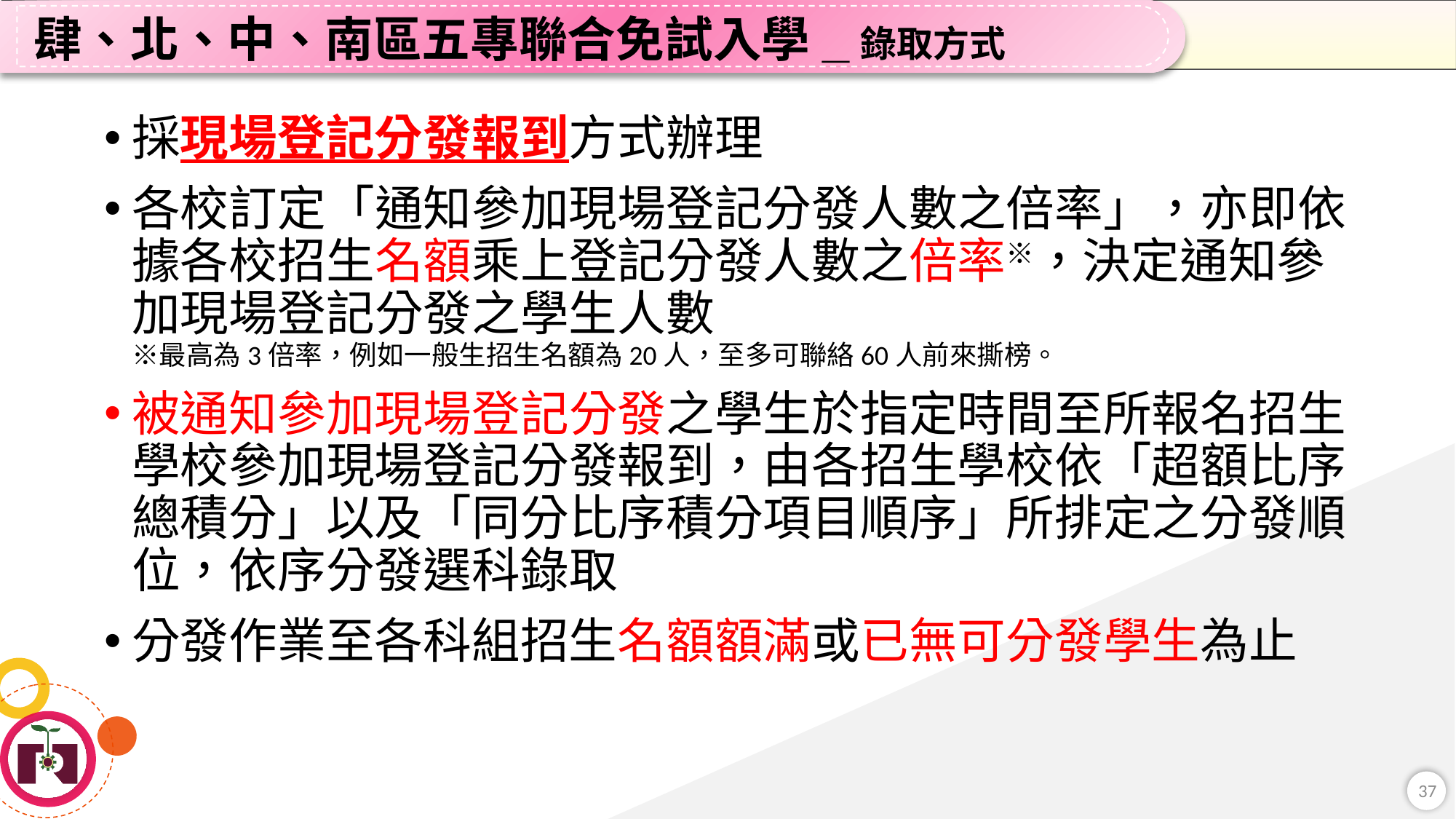

肆、北、中、南區五專聯合免試入學_錄取方式

採現場登記分發報到方式辦理
各校訂定「通知參加現場登記分發人數之倍率」，亦即依據各校招生名額乘上登記分發人數之倍率※，決定通知參加現場登記分發之學生人數
※最高為3倍率，例如一般生招生名額為20人，至多可聯絡60人前來撕榜。
被通知參加現場登記分發之學生於指定時間至所報名招生學校參加現場登記分發報到，由各招生學校依「超額比序總積分」以及「同分比序積分項目順序」所排定之分發順位，依序分發選科錄取
分發作業至各科組招生名額額滿或已無可分發學生為止